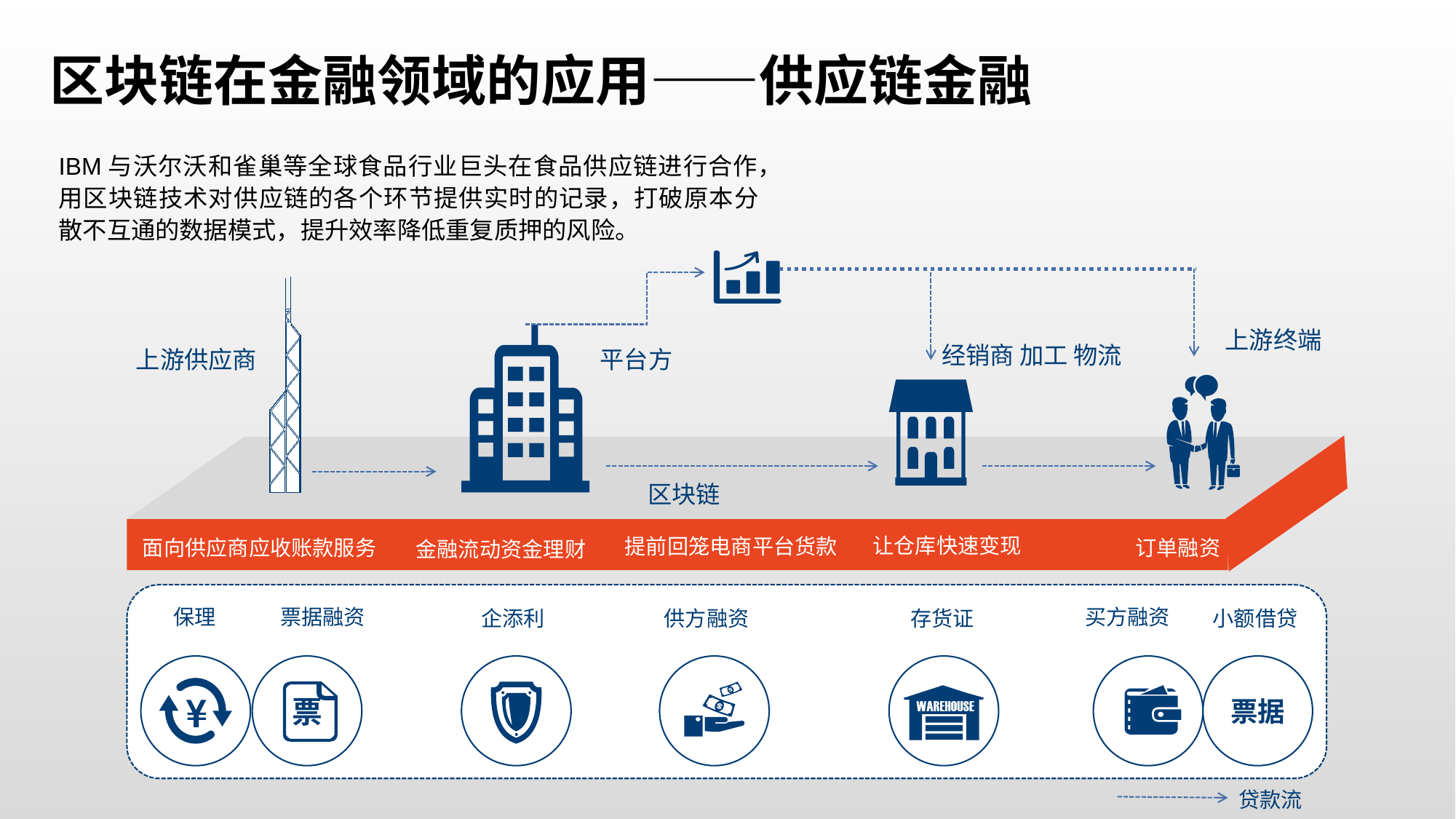

区块链在金融领域的应用——供应链金融
IBM与沃尔沃和雀巢等全球食品行业巨头在食品供应链进行合作，用区块链技术对供应链的各个环节提供实时的记录，打破原本分散不互通的数据模式，提升效率降低重复质押的风险。

上游终端

经销商 加工 物流
上游供应商
平台方

区块链

让仓库快速变现
提前回笼电商平台货款
面向供应商应收账款服务
订单融资
金融流动资金理财

保理
票据融资
买方融资
企添利
供方融资
存货证
小额借贷

票

票据

贷款流